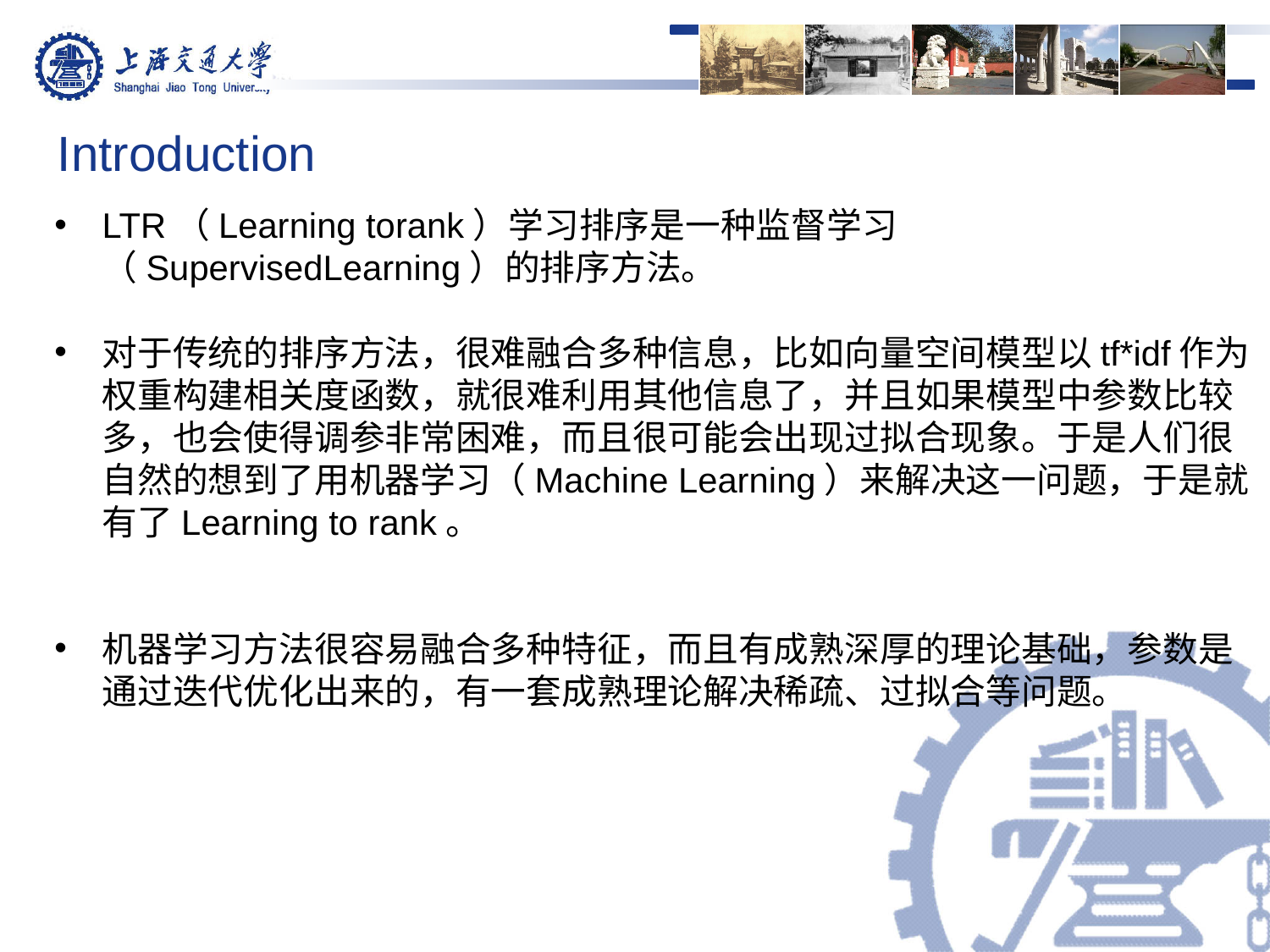

Introduction
LTR（Learning torank）学习排序是一种监督学习（SupervisedLearning）的排序方法。

对于传统的排序方法，很难融合多种信息，比如向量空间模型以tf*idf作为权重构建相关度函数，就很难利用其他信息了，并且如果模型中参数比较多，也会使得调参非常困难，而且很可能会出现过拟合现象。于是人们很自然的想到了用机器学习（Machine Learning）来解决这一问题，于是就有了Learning to rank。

机器学习方法很容易融合多种特征，而且有成熟深厚的理论基础，参数是通过迭代优化出来的，有一套成熟理论解决稀疏、过拟合等问题。